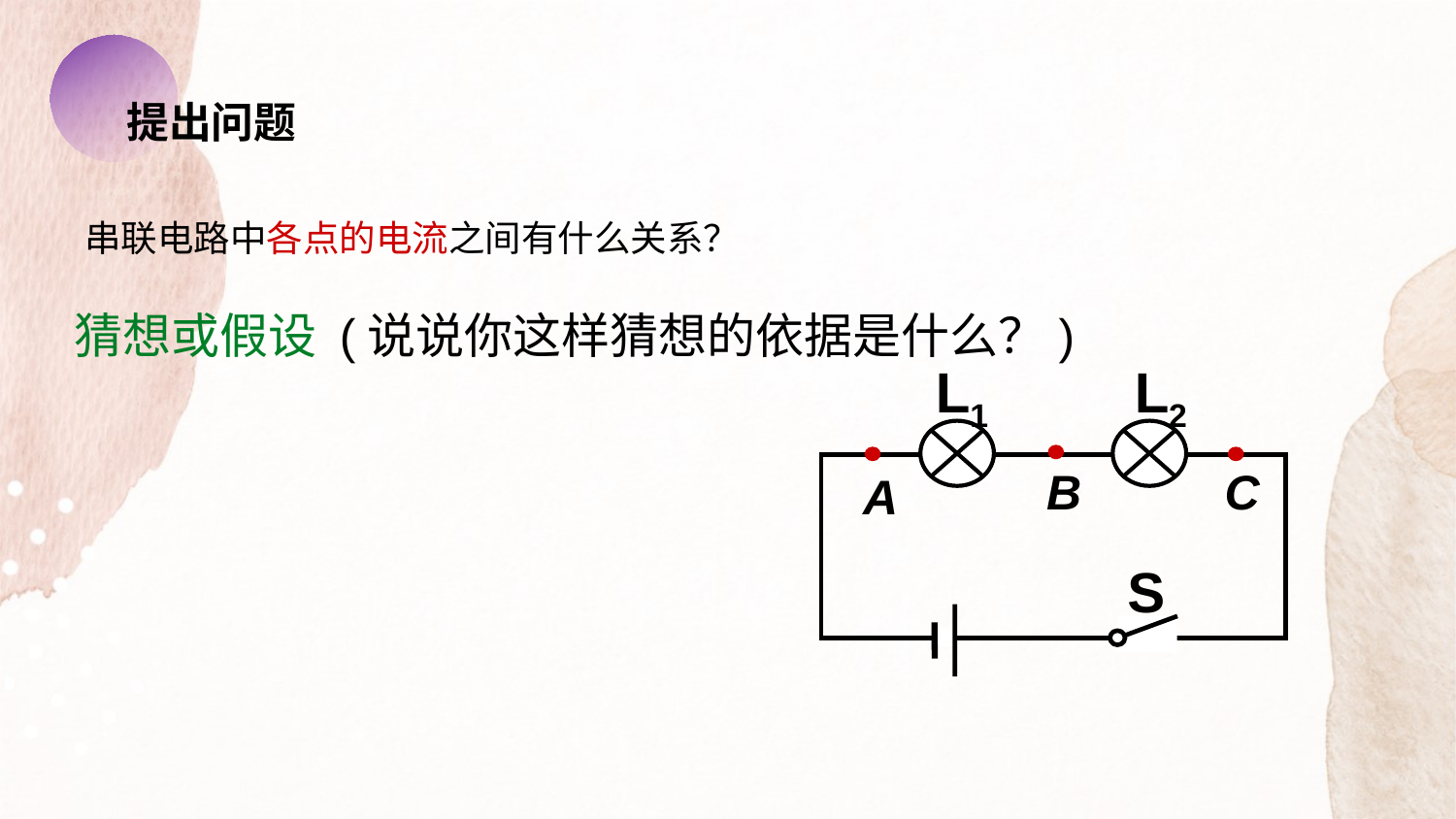

提出问题
串联电路中各点的电流之间有什么关系？
猜想或假设 (说说你这样猜想的依据是什么？)
L1
L2

C

B
A

S